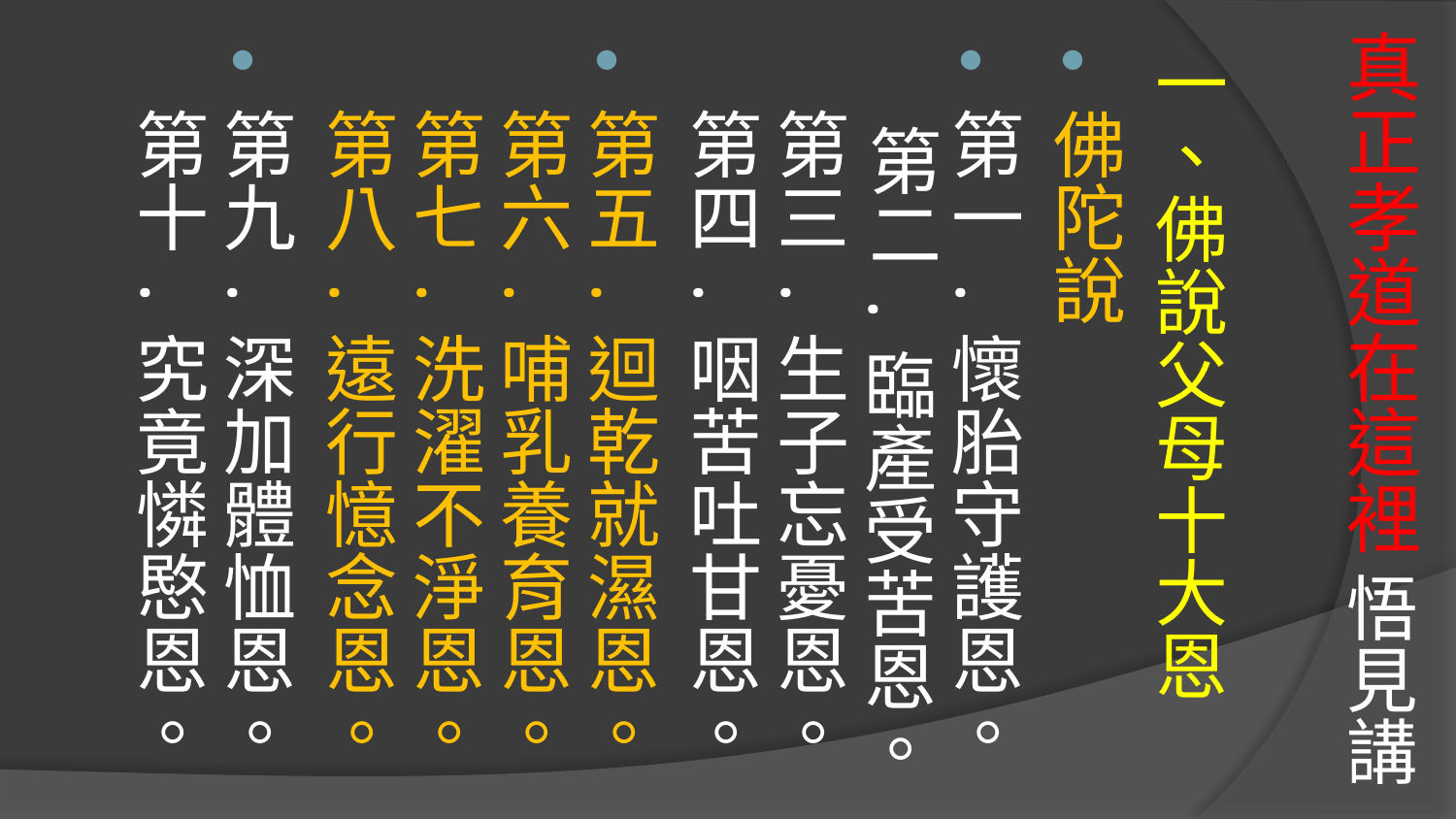

# 真正孝道在這裡 悟見講
一、佛說父母十大恩
佛陀說
第一.懷胎守護恩。  第二.臨產受苦恩。第三.生子忘憂恩。第四.咽苦吐甘恩。
第五.迴乾就濕恩。第六.哺乳養育恩。第七.洗濯不淨恩。第八.遠行憶念恩。
第九.深加體恤恩。第十.究竟憐愍恩。